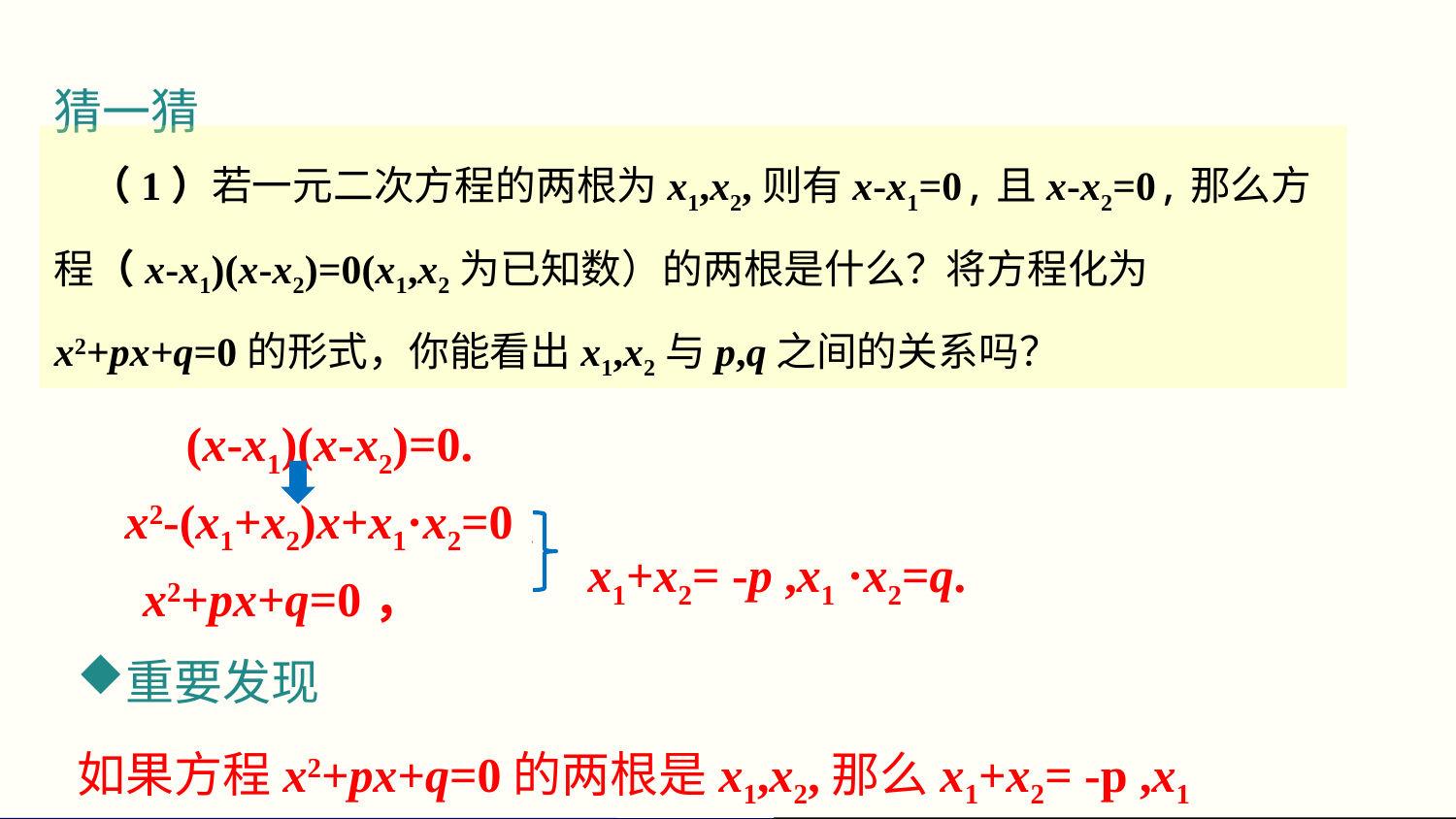

猜一猜
   （1）若一元二次方程的两根为x1,x2,则有x-x1=0,且x-x2=0,那么方程（x-x1)(x-x2)=0(x1,x2为已知数）的两根是什么？将方程化为x2+px+q=0的形式，你能看出x1,x2与p,q之间的关系吗？
(x-x1)(x-x2)=0.

x2-(x1+x2)x+x1·x2=0，
x1+x2= -p ,x1 ·x2=q.

x2+px+q=0，
重要发现
如果方程x2+px+q=0的两根是x1,x2,那么x1+x2= -p ,x1 ·x2=q.